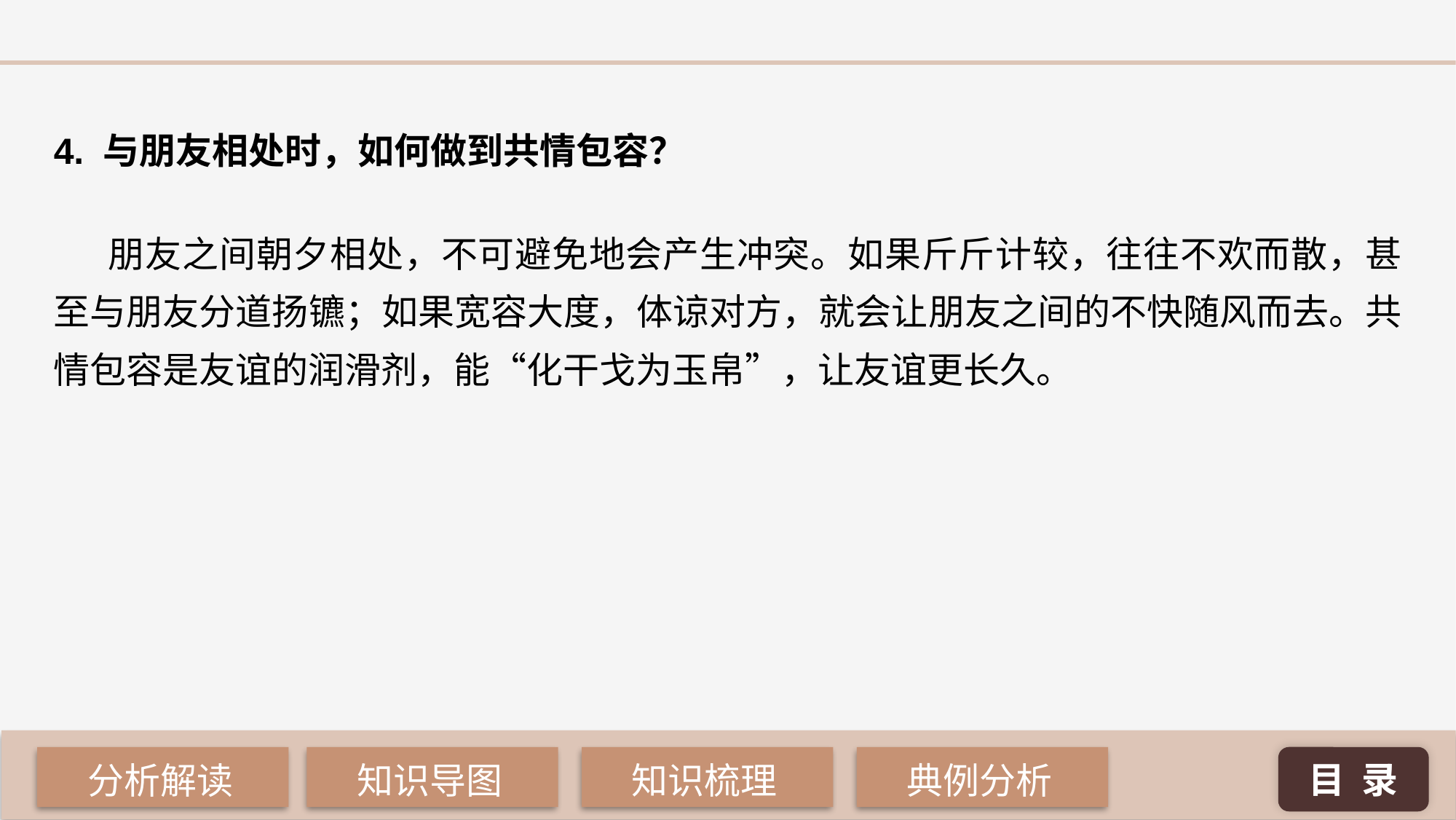

4. 与朋友相处时，如何做到共情包容？
朋友之间朝夕相处，不可避免地会产生冲突。如果斤斤计较，往往不欢而散，甚至与朋友分道扬镳；如果宽容大度，体谅对方，就会让朋友之间的不快随风而去。共情包容是友谊的润滑剂，能“化干戈为玉帛”，让友谊更长久。